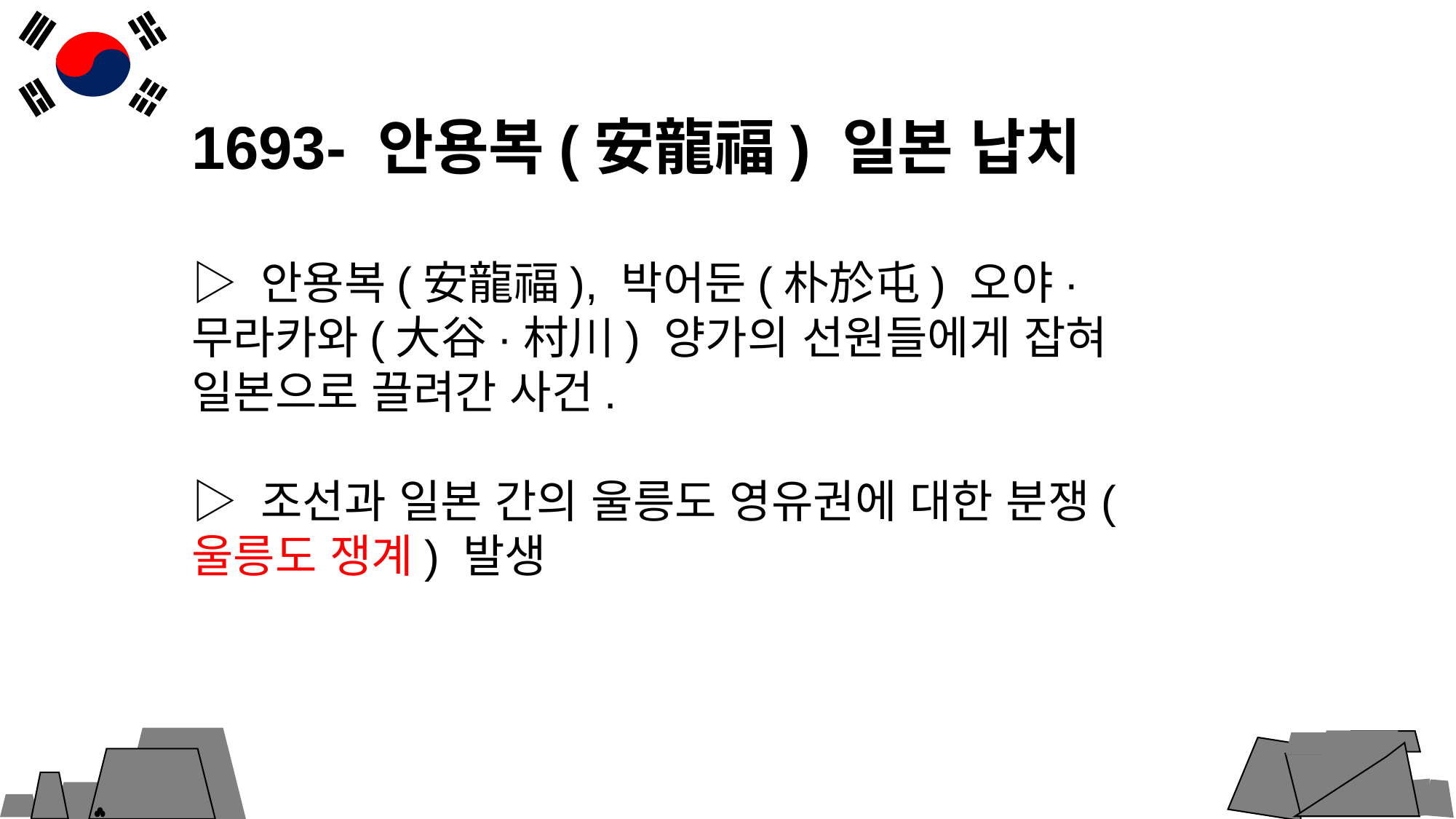

1693- 안용복(安龍福) 일본 납치
▷ 안용복(安龍福), 박어둔(朴於屯) 오야·무라카와(大谷·村川) 양가의 선원들에게 잡혀 일본으로 끌려간 사건.

▷ 조선과 일본 간의 울릉도 영유권에 대한 분쟁(울릉도 쟁계) 발생